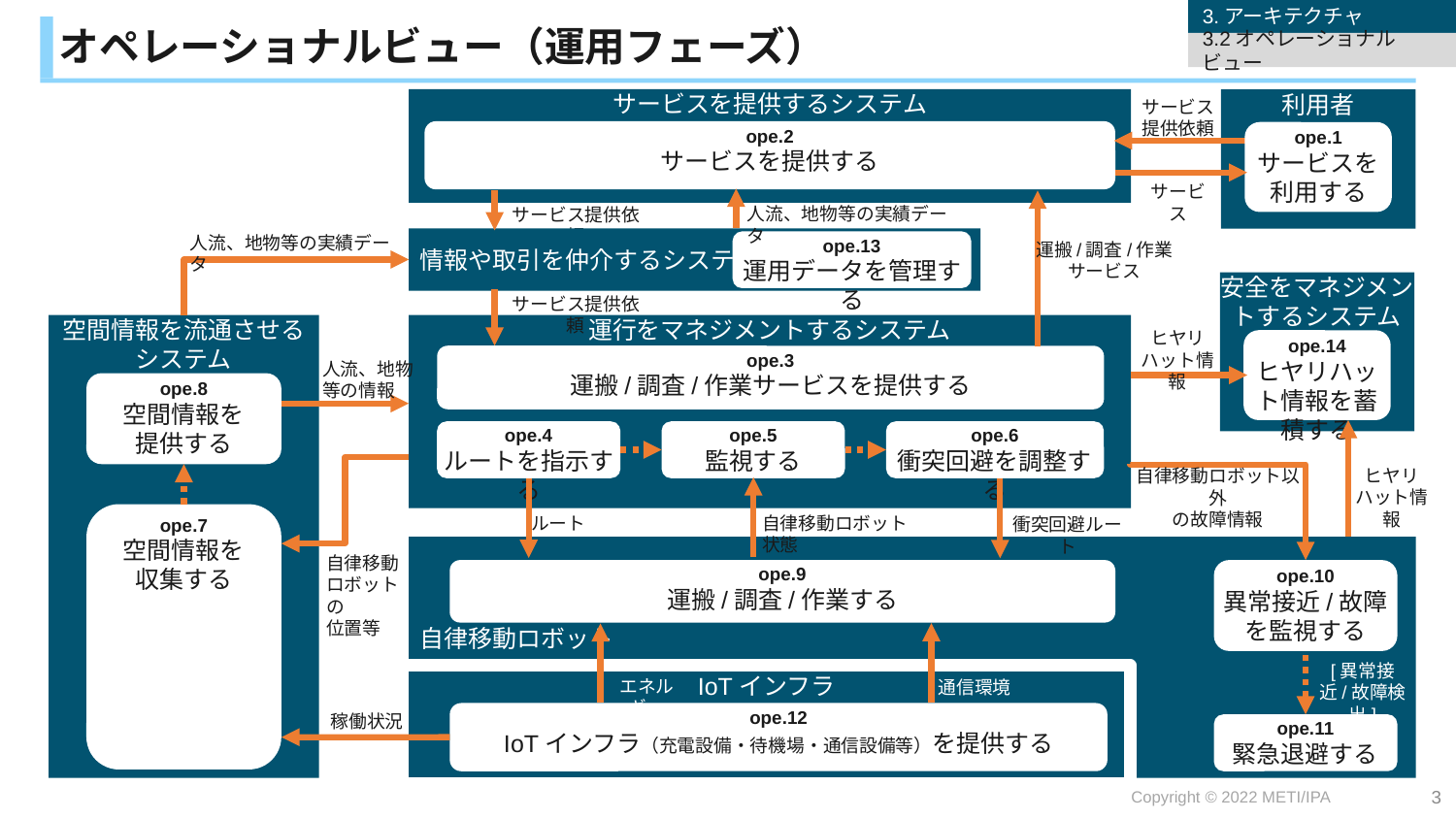

# オペレーショナルビュー（運用フェーズ）
サービス
提供依頼
サービスを提供するシステム
利用者

ope.2
サービスを提供する
ope.1
サービスを
利用する
サービス
人流、地物等の実績データ
サービス提供依頼
人流、地物等の実績データ
情報や取引を仲介するシステム
運搬/調査/作業サービス
ope.13
運用データを管理する
安全をマネジメントするシステム
サービス提供依頼
空間情報を流通させる
システム
運行をマネジメントするシステム
ヒヤリハット情報
ope.14
ヒヤリハット情報を蓄積する
ope.3
運搬/調査/作業サービスを提供する
人流、地物
等の情報
ope.8
空間情報を
提供する
ope.4
ルートを指示する
ope.5
監視する
ope.6
衝突回避を調整する
ヒヤリハット情報
自律移動ロボット以外
の故障情報
ope.7
空間情報を
収集する
ルート
自律移動ロボット状態
衝突回避ルート

自律移動ロボット
自律移動
ロボットの
位置等
ope.9
運搬/調査/作業する
ope.10
異常接近/故障を監視する
[異常接近/故障検出]
IoTインフラ
エネルギー
通信環境
稼働状況
ope.12
IoTインフラ（充電設備・待機場・通信設備等）を提供する
ope.11
緊急退避する
3